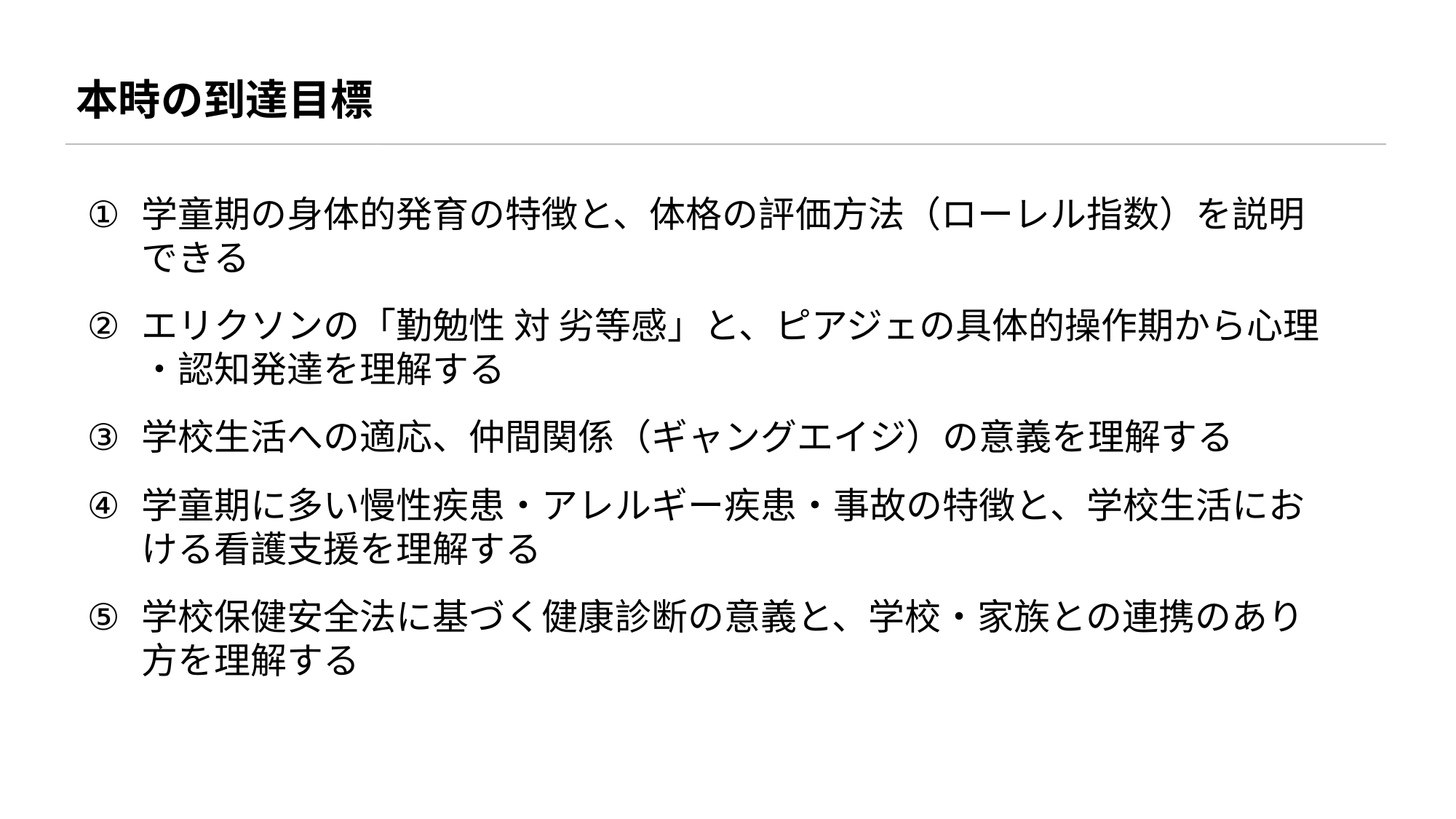

本時の到達目標

学童期の身体的発育の特徴と、体格の評価方法（ローレル指数）を説明できる
エリクソンの「勤勉性 対 劣等感」と、ピアジェの具体的操作期から心理・認知発達を理解する
学校生活への適応、仲間関係（ギャングエイジ）の意義を理解する
学童期に多い慢性疾患・アレルギー疾患・事故の特徴と、学校生活における看護支援を理解する
学校保健安全法に基づく健康診断の意義と、学校・家族との連携のあり方を理解する